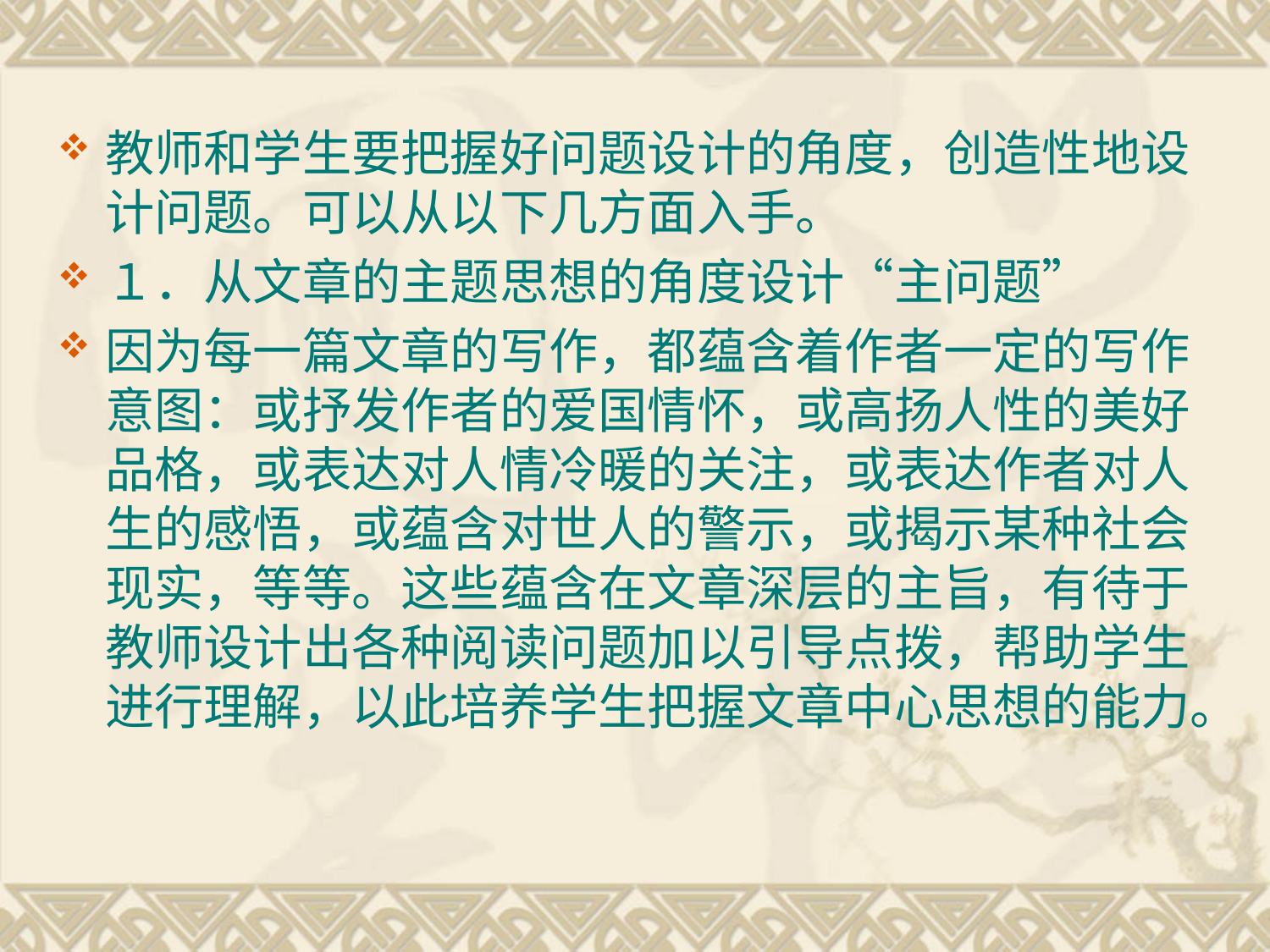

教师和学生要把握好问题设计的角度，创造性地设计问题。可以从以下几方面入手。
１．从文章的主题思想的角度设计“主问题”
因为每一篇文章的写作，都蕴含着作者一定的写作意图：或抒发作者的爱国情怀，或高扬人性的美好品格，或表达对人情冷暖的关注，或表达作者对人生的感悟，或蕴含对世人的警示，或揭示某种社会现实，等等。这些蕴含在文章深层的主旨，有待于教师设计出各种阅读问题加以引导点拨，帮助学生进行理解，以此培养学生把握文章中心思想的能力。